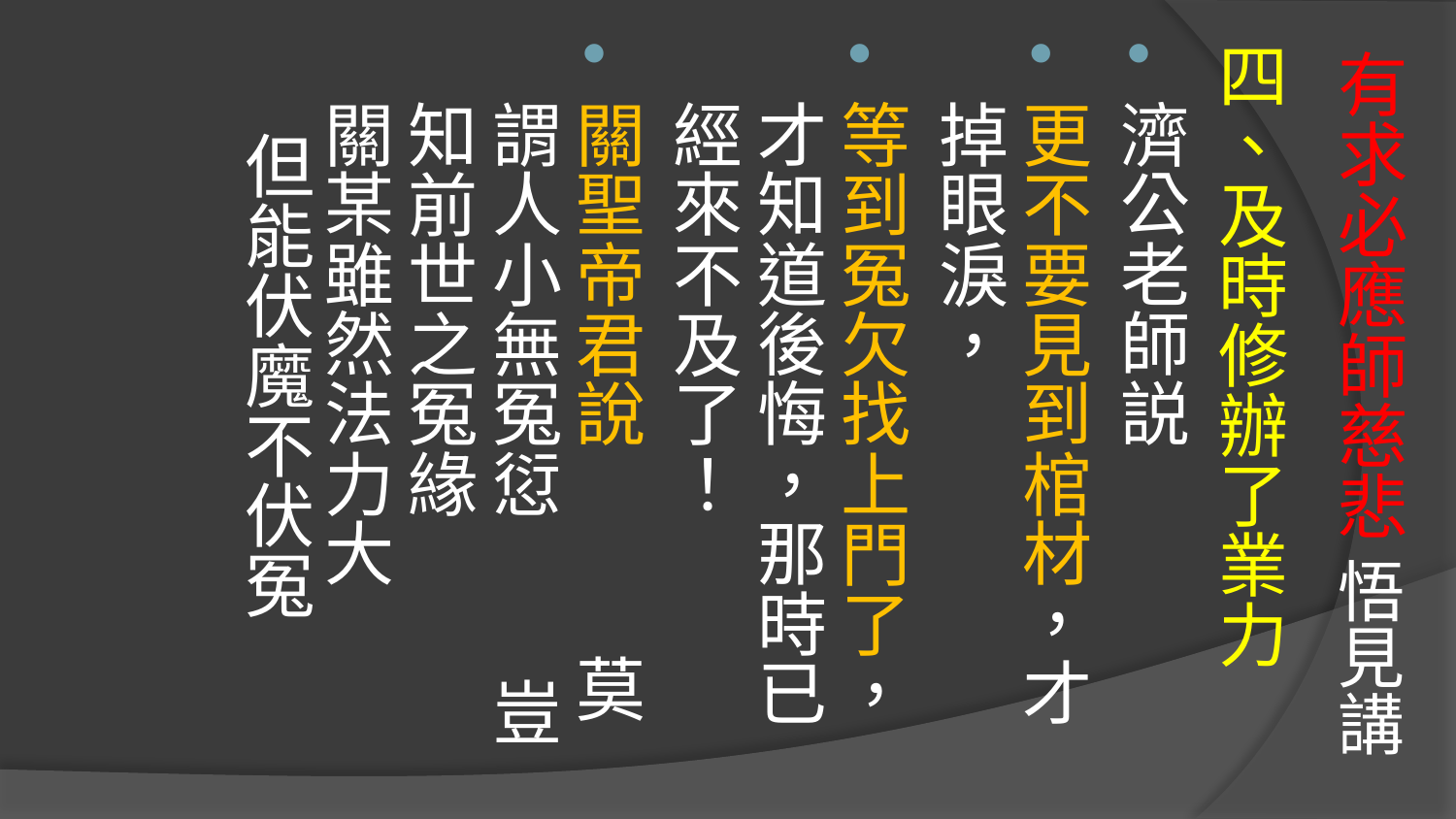

# 有求必應師慈悲 悟見講
四、及時修辦了業力
濟公老師説
更不要見到棺材，才掉眼淚，
等到冤欠找上門了，才知道後悔，那時已經來不及了！
關聖帝君說             莫謂人小無冤愆          豈知前世之冤緣              關某雖然法力大               但能伏魔不伏冤